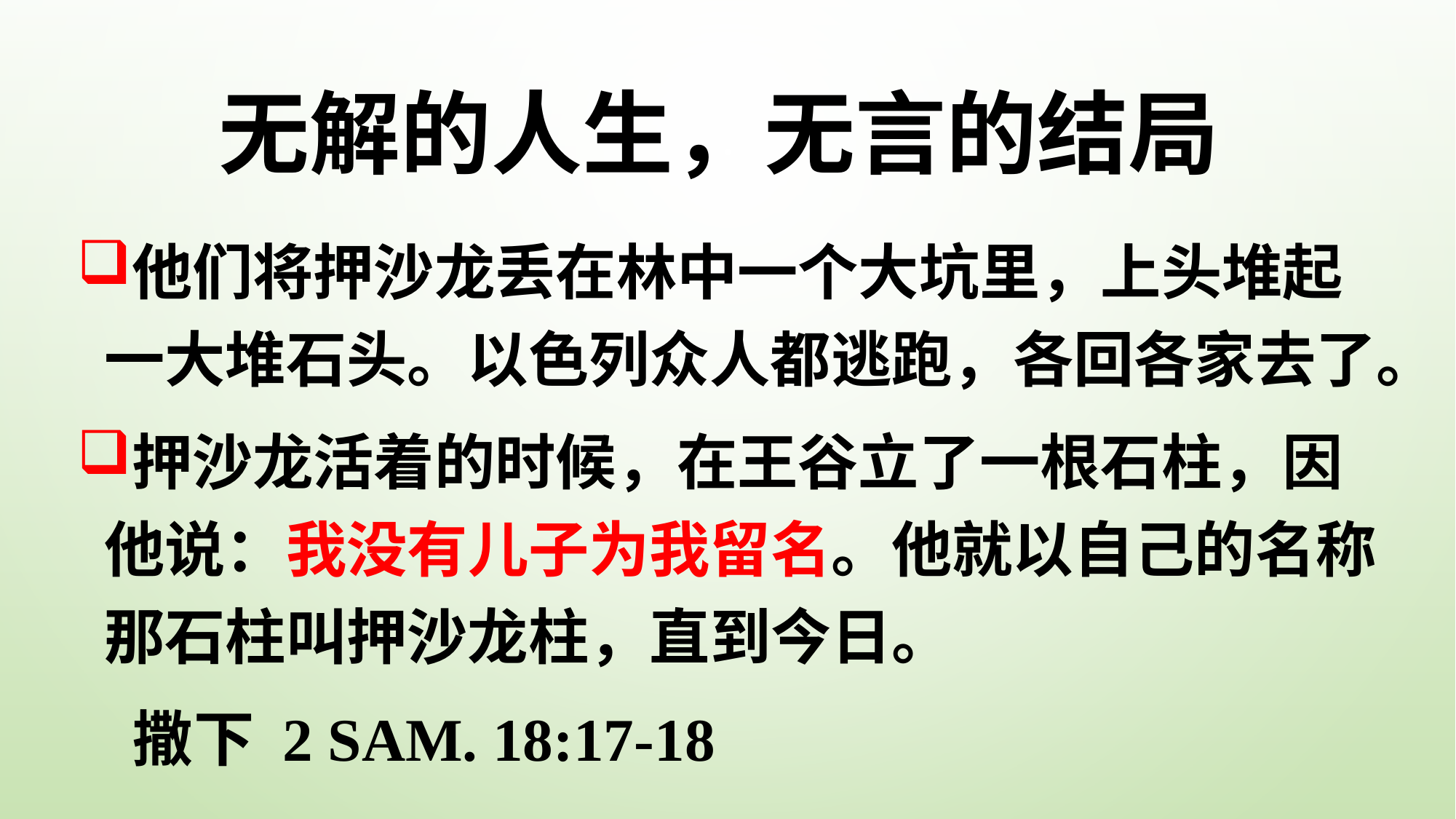

# 无解的人生，无言的结局
他们将押沙龙丢在林中一个大坑里，上头堆起一大堆石头。以色列众人都逃跑，各回各家去了。
押沙龙活着的时候，在王谷立了一根石柱，因他说：我没有儿子为我留名。他就以自己的名称那石柱叫押沙龙柱，直到今日。
   撒下 2 Sam. 18:17-18